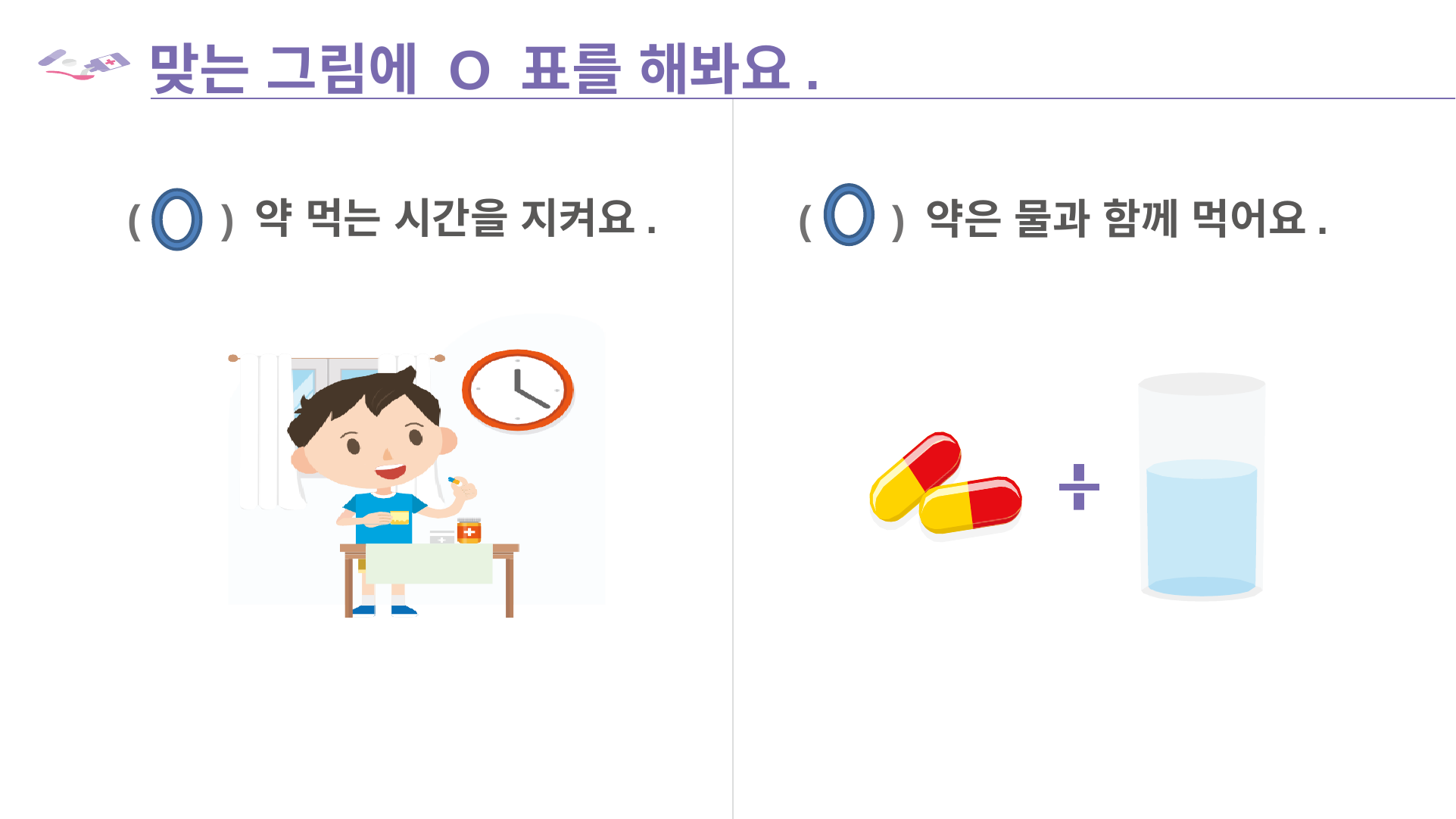

# 맞는 그림에 O 표를 해봐요.

(	   ) 약 먹는 시간을 지켜요.

(	   ) 약은 물과 함께 먹어요.